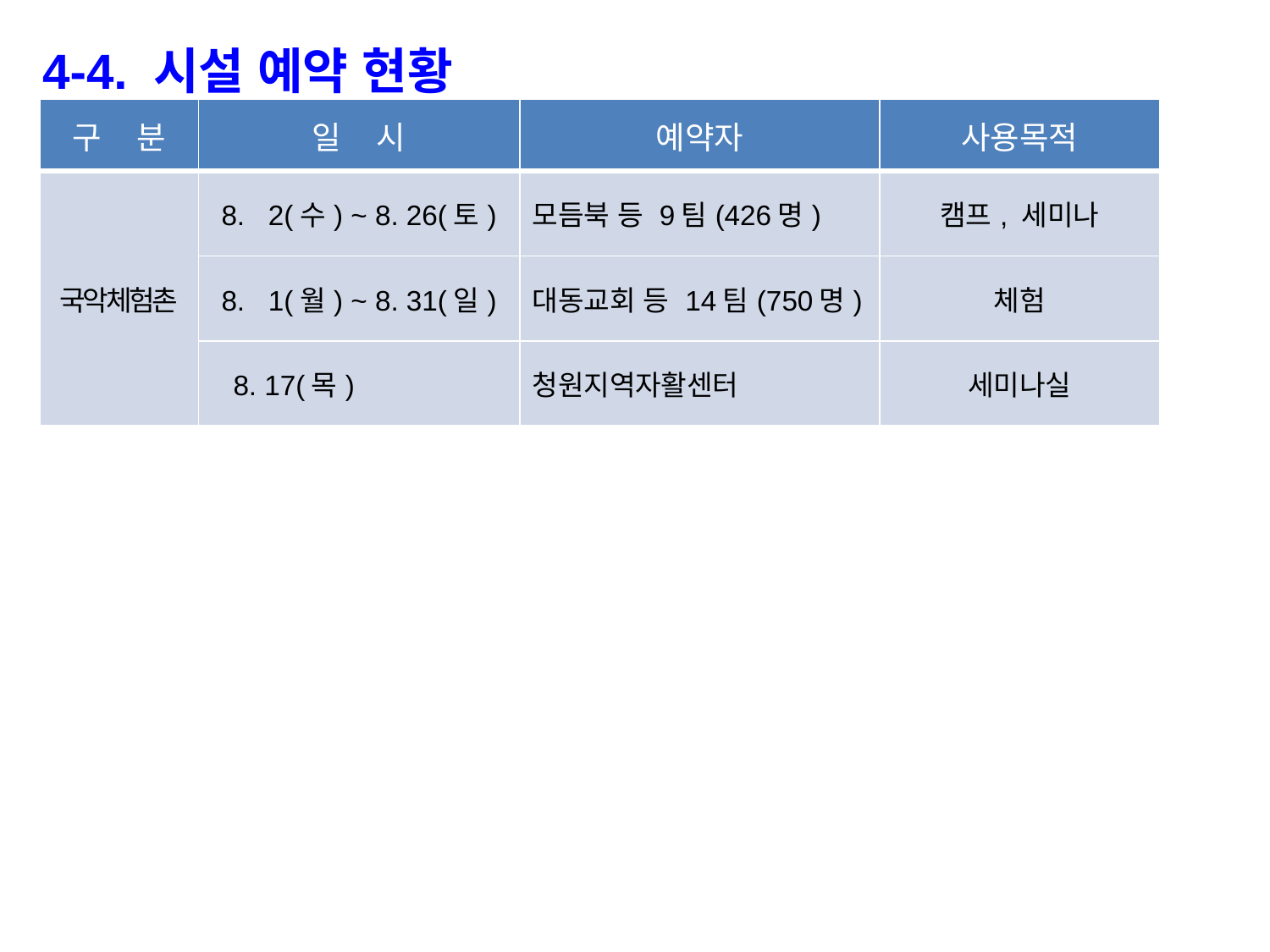

4-4. 시설 예약 현황
| 구 분 | 일 시 | 예약자 | 사용목적 |
| --- | --- | --- | --- |
| 국악체험촌 | 8. 2(수) ~ 8. 26(토) | 모듬북 등 9팀(426명) | 캠프, 세미나 |
|  | 8. 1(월) ~ 8. 31(일) | 대동교회 등 14팀(750명) | 체험 |
|  | 8. 17(목) | 청원지역자활센터 | 세미나실 |